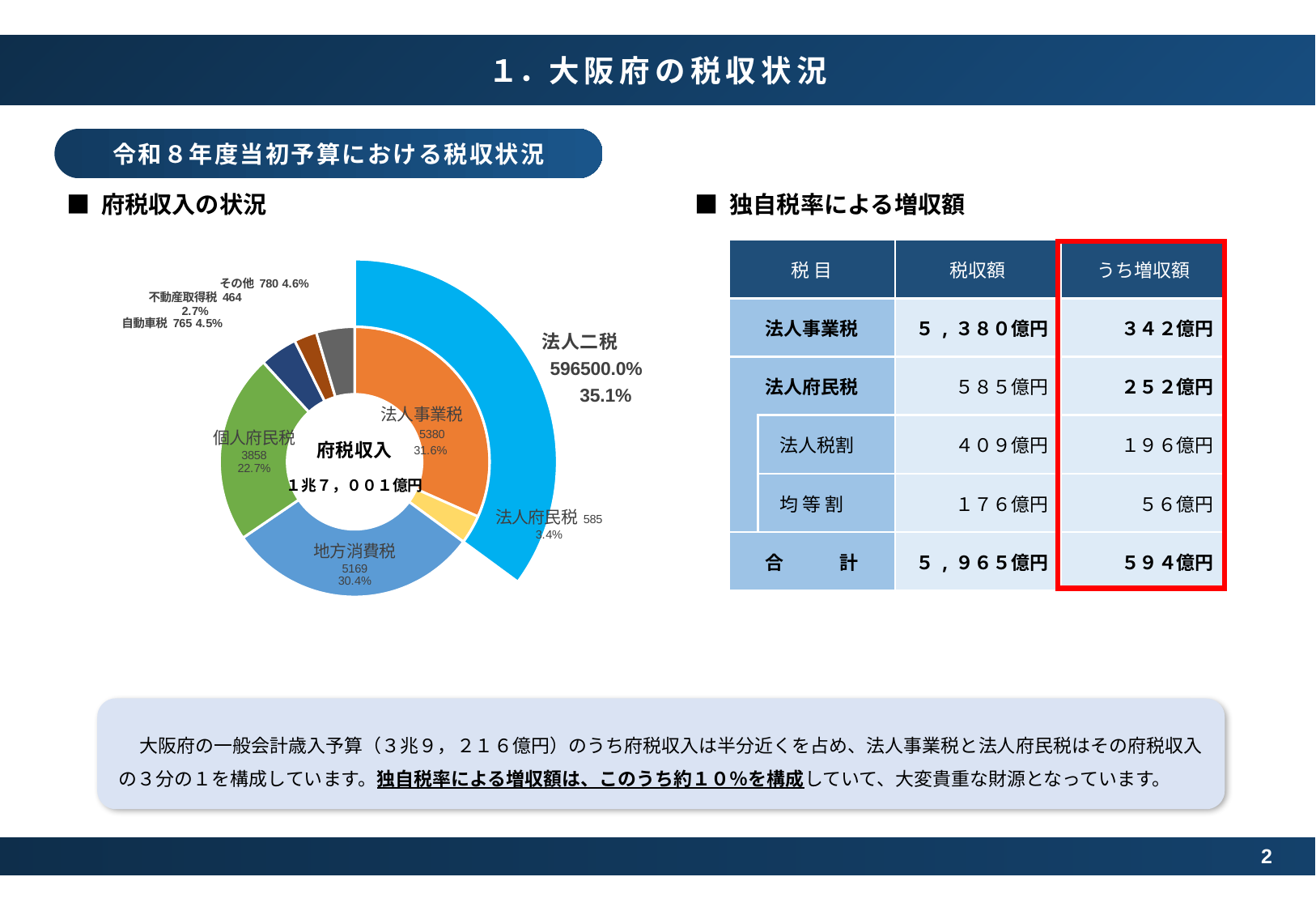

１．大阪府の税収状況
令和８年度当初予算における税収状況

### Chart

| Category | 税収額 | 合計 |
|---|---|---|
| 法人二税 | None | 5965.0 |
| 法人事業税 | 5380.0 | None |
| 法人府民税 | 585.0 | None |
| その他の税 | None | 11036.0 |
| 地方消費税 | 5169.0 | None |
| 個人府民税 | 3858.0 | None |
| 自動車税 | 765.0 | None |
| 不動産取得税 | 464.0 | None |
| その他 | 780.0 | None |
■ 府税収入の状況
■ 独自税率による増収額
| 税 目 |  | 税収額 | うち増収額 |
| --- | --- | --- | --- |
| 法人事業税 |  | ５,３８０億円 | ３４２億円 |
| 法人府民税 |  | ５８５億円 | ２５２億円 |
|  | 法人税割 | ４０９億円 | １９６億円 |
|  | 均 等 割 | １７６億円 | ５６億円 |
| 合　　　計 |  | ５,９６５億円 | ５９４億円 |

　大阪府の一般会計歳入予算（３兆９，２１６億円）のうち府税収入は半分近くを占め、法人事業税と法人府民税はその府税収入の３分の１を構成しています。独自税率による増収額は、このうち約１０％を構成していて、大変貴重な財源となっています。
2